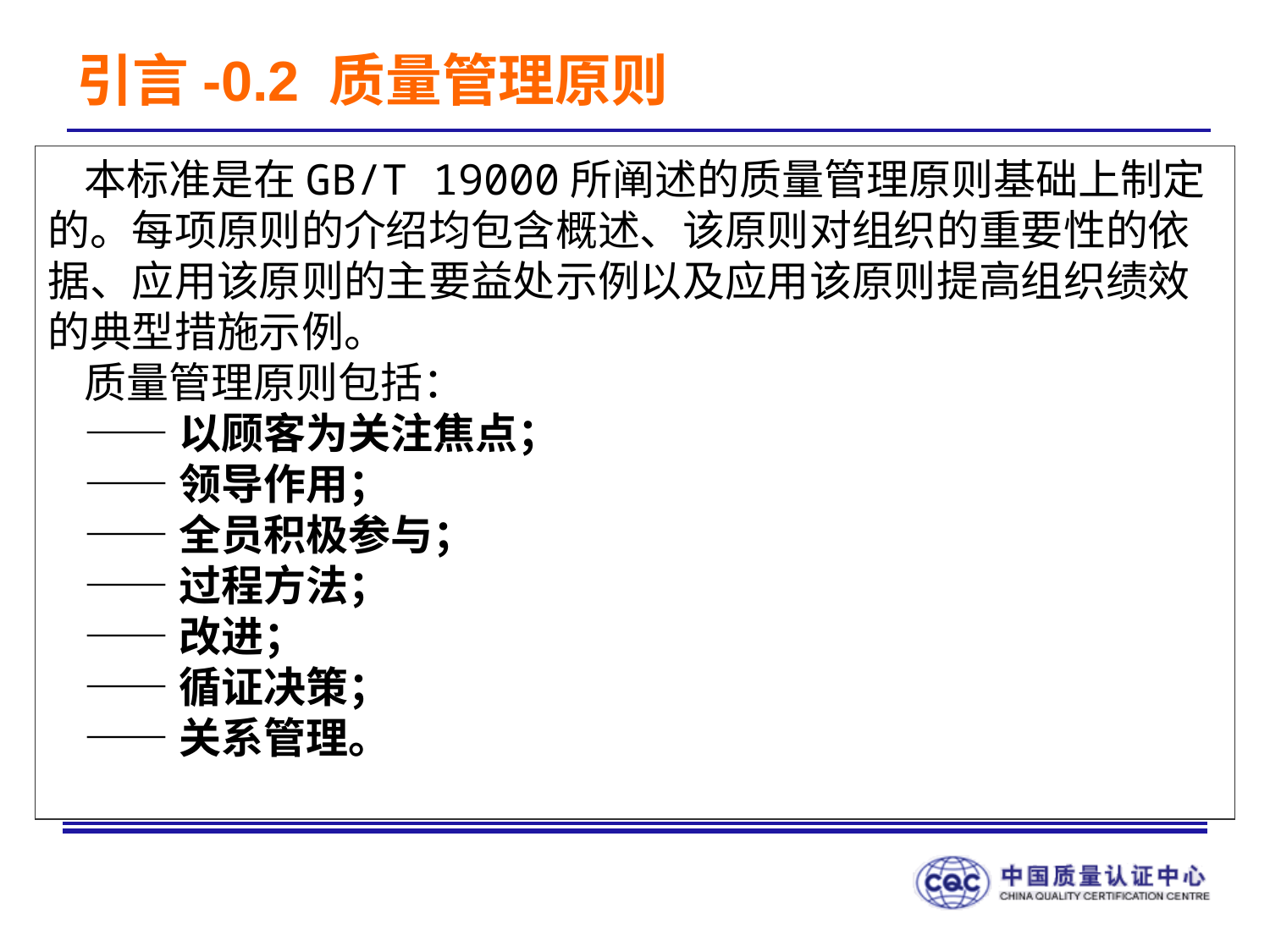

引言-0.2 质量管理原则

本标准是在GB/T 19000所阐述的质量管理原则基础上制定的。每项原则的介绍均包含概述、该原则对组织的重要性的依据、应用该原则的主要益处示例以及应用该原则提高组织绩效的典型措施示例。
质量管理原则包括：
——以顾客为关注焦点；
——领导作用；
——全员积极参与；
——过程方法；
——改进；
——循证决策；
——关系管理。